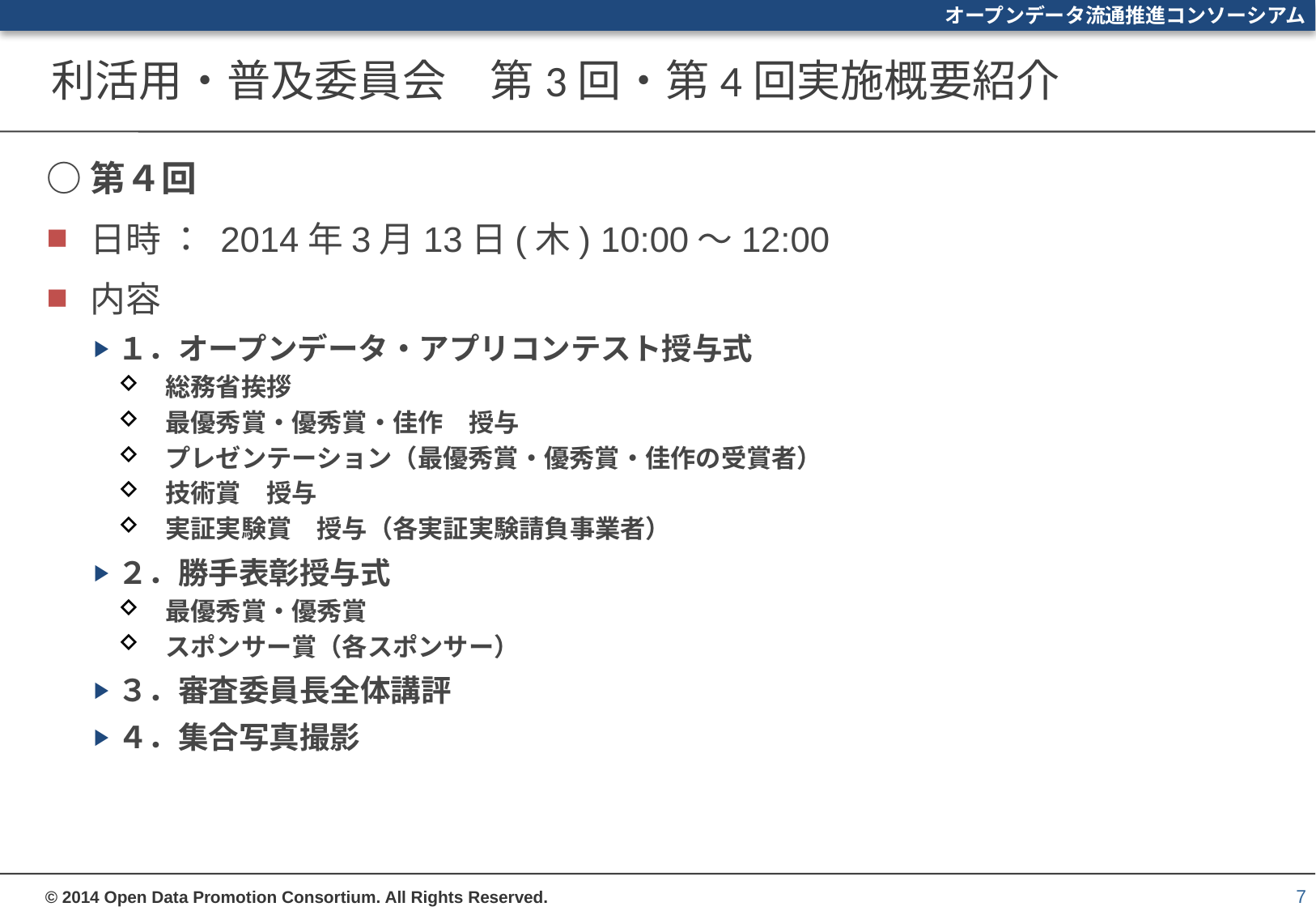

# 利活用・普及委員会　第3回・第4回実施概要紹介
○第４回
日時 ： 2014年3月13日(木) 10:00～12:00
内容
１．オープンデータ・アプリコンテスト授与式
　総務省挨拶
　最優秀賞・優秀賞・佳作　授与
　プレゼンテーション（最優秀賞・優秀賞・佳作の受賞者）
　技術賞　授与
　実証実験賞　授与（各実証実験請負事業者）
２．勝手表彰授与式
　最優秀賞・優秀賞
　スポンサー賞（各スポンサー）
３．審査委員長全体講評
４．集合写真撮影
7